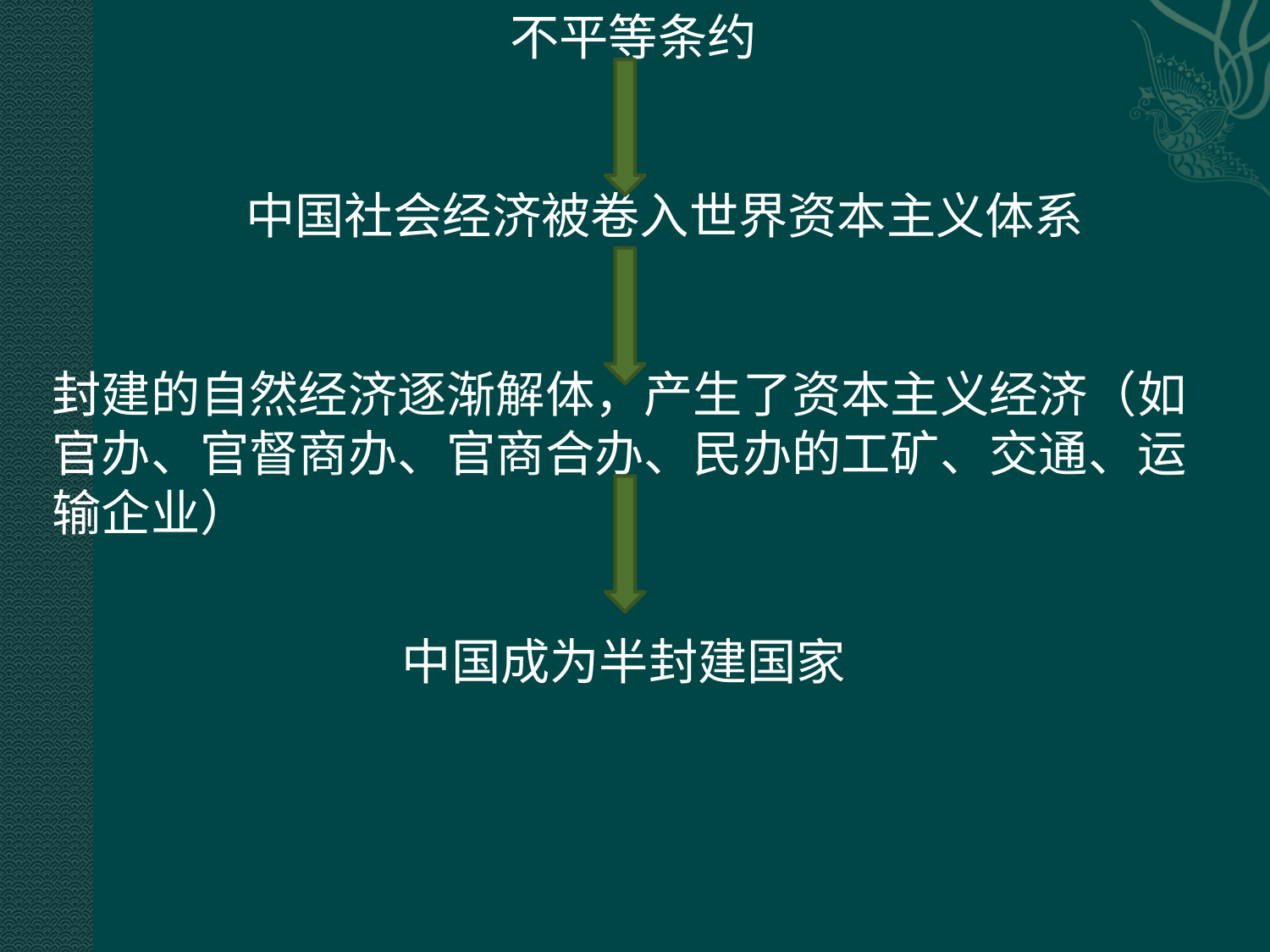

不平等条约

中国社会经济被卷入世界资本主义体系

封建的自然经济逐渐解体，产生了资本主义经济（如官办、官督商办、官商合办、民办的工矿、交通、运输企业）

中国成为半封建国家